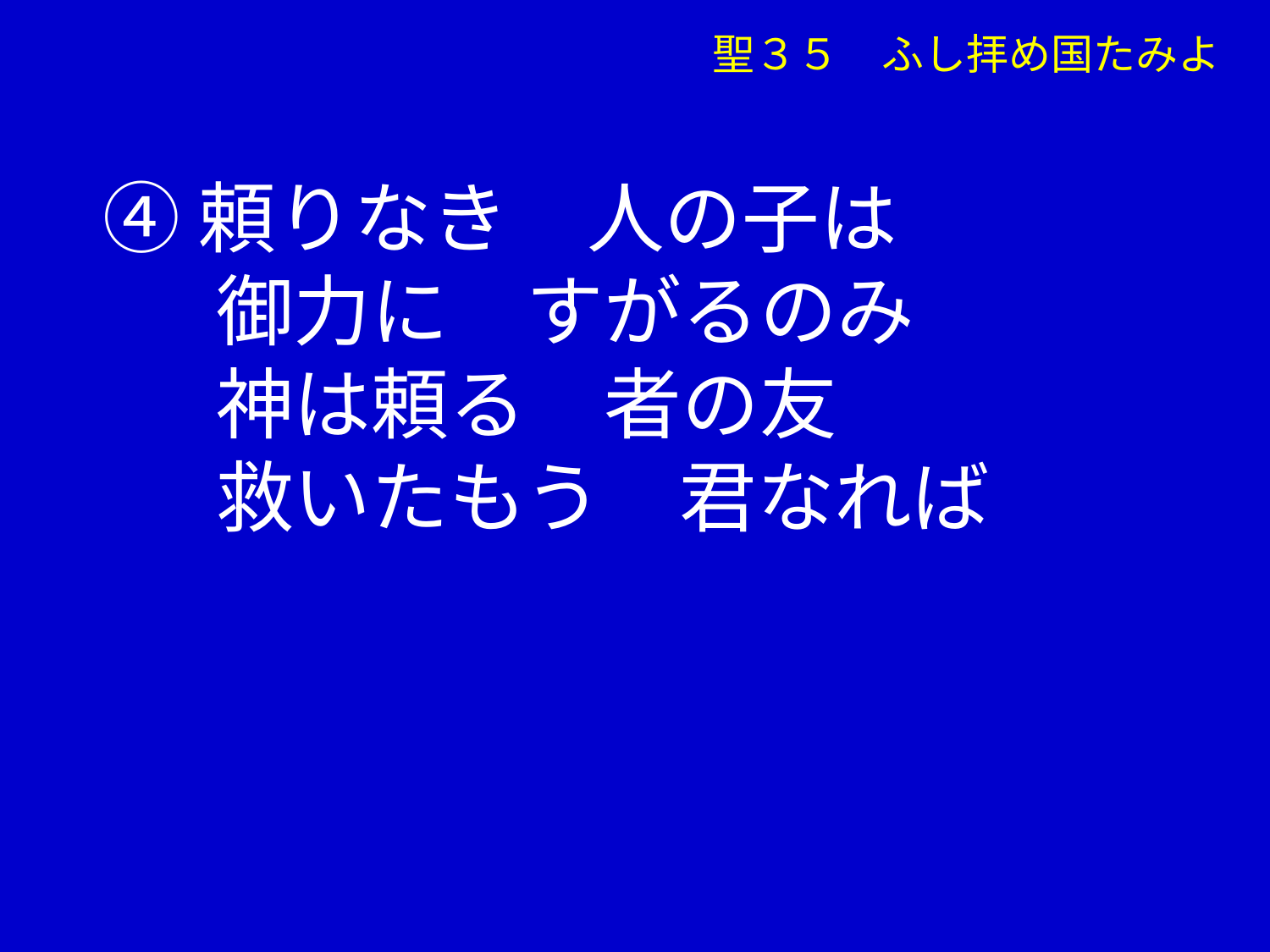

④頼りなき　人の子は
 　御力に　すがるのみ
 　神は頼る　者の友
 　救いたもう　君なれば

聖３５　ふし拝め国たみよ